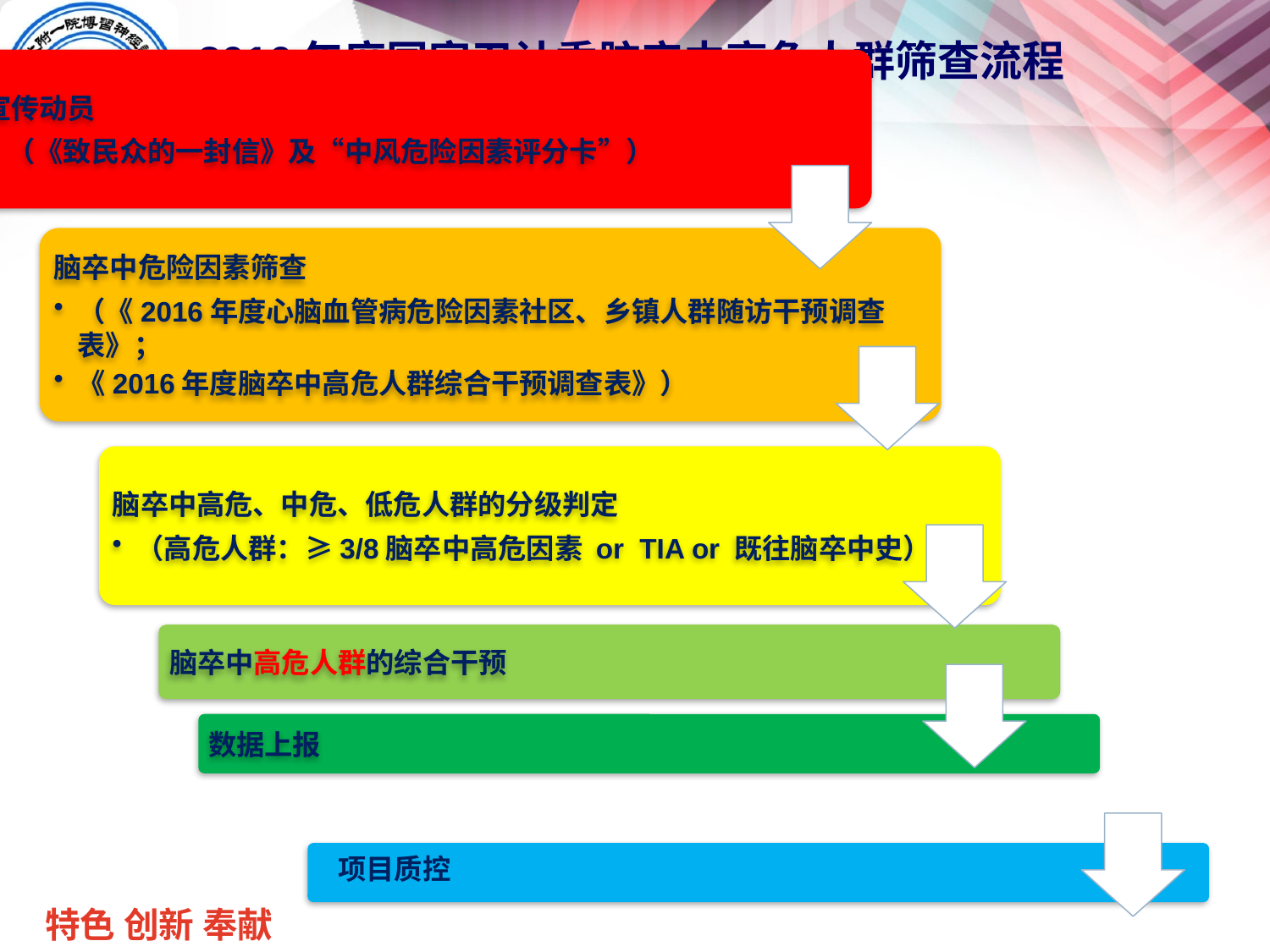

# 2016年度国家卫计委脑卒中高危人群筛查流程

宣传动员
（《致民众的一封信》及“中风危险因素评分卡”）
脑卒中危险因素筛查
（《2016年度心脑血管病危险因素社区、乡镇人群随访干预调查表》；
《2016年度脑卒中高危人群综合干预调查表》）
脑卒中高危、中危、低危人群的分级判定
（高危人群：≥3/8脑卒中高危因素 or  TIA or 既往脑卒中史）
脑卒中高危人群的综合干预
数据上报
    项目质控